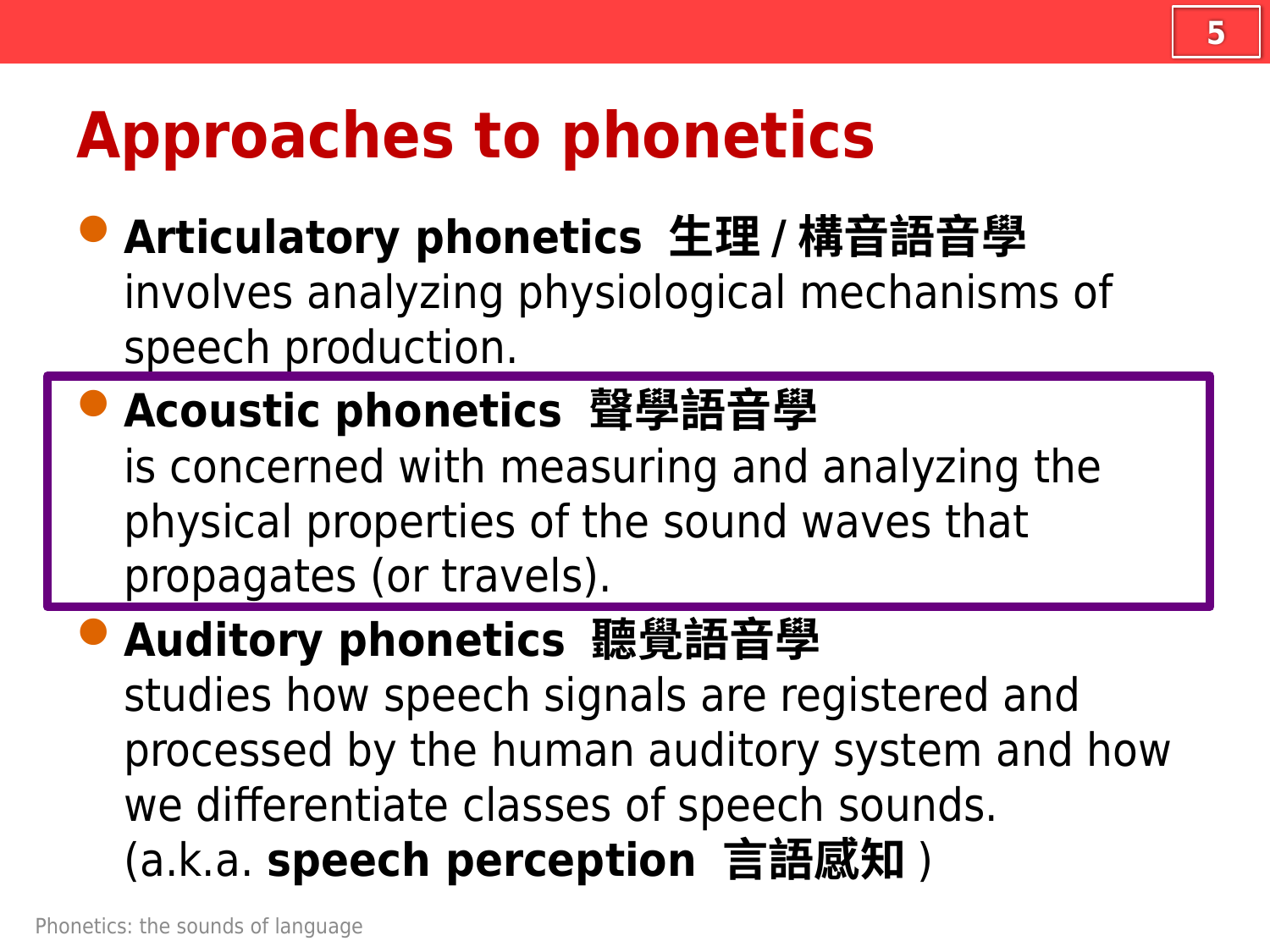

5
# Approaches to phonetics
Articulatory phonetics 生理/構音語音學
involves analyzing physiological mechanisms of speech production.
Acoustic phonetics 聲學語音學
is concerned with measuring and analyzing the physical properties of the sound waves that propagates (or travels).
Auditory phonetics 聽覺語音學
studies how speech signals are registered and processed by the human auditory system and how we differentiate classes of speech sounds.
(a.k.a. speech perception 言語感知)

Phonetics: the sounds of language